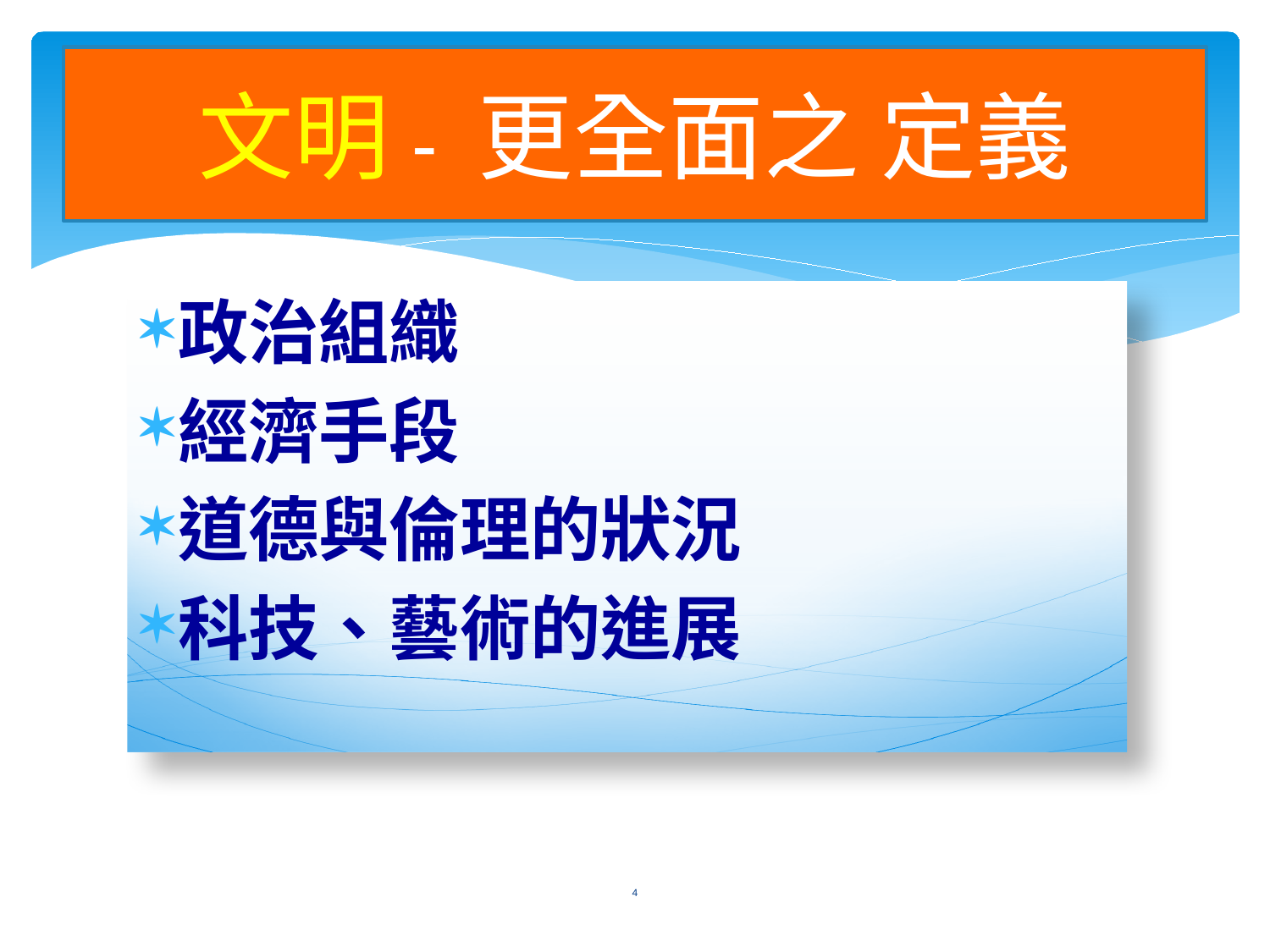

文明- 更全面之 定義
政治組織
經濟手段
道德與倫理的狀況
科技、藝術的進展
4